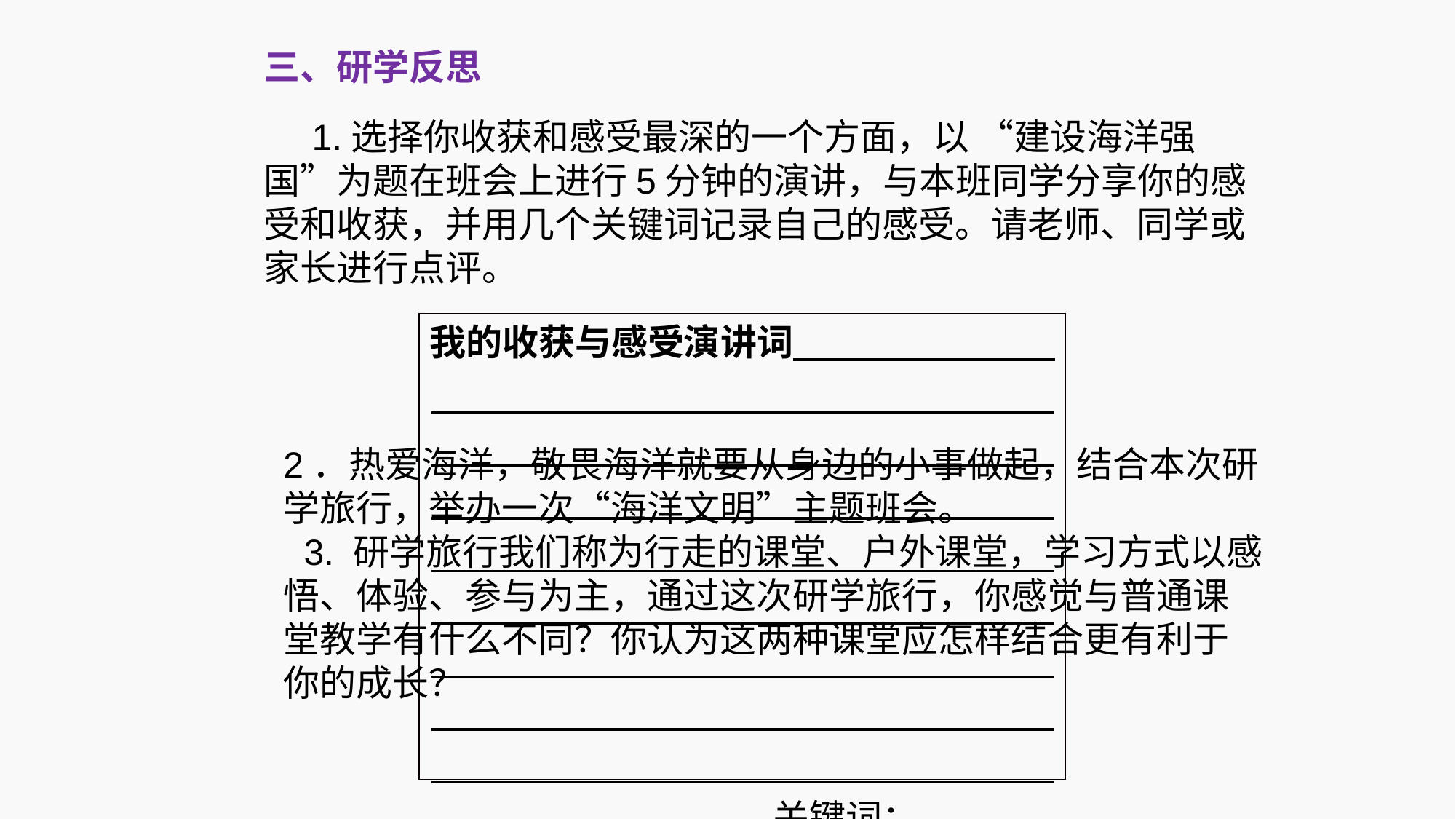

三、研学反思
1.选择你收获和感受最深的一个方面，以 “建设海洋强国”为题在班会上进行5分钟的演讲，与本班同学分享你的感受和收获，并用几个关键词记录自己的感受。请老师、同学或家长进行点评。
| 我的收获与感受演讲词 关键词： |
| --- |
2．热爱海洋，敬畏海洋就要从身边的小事做起，结合本次研学旅行，举办一次“海洋文明”主题班会。  3. 研学旅行我们称为行走的课堂、户外课堂，学习方式以感悟、体验、参与为主，通过这次研学旅行，你感觉与普通课堂教学有什么不同？你认为这两种课堂应怎样结合更有利于你的成长？